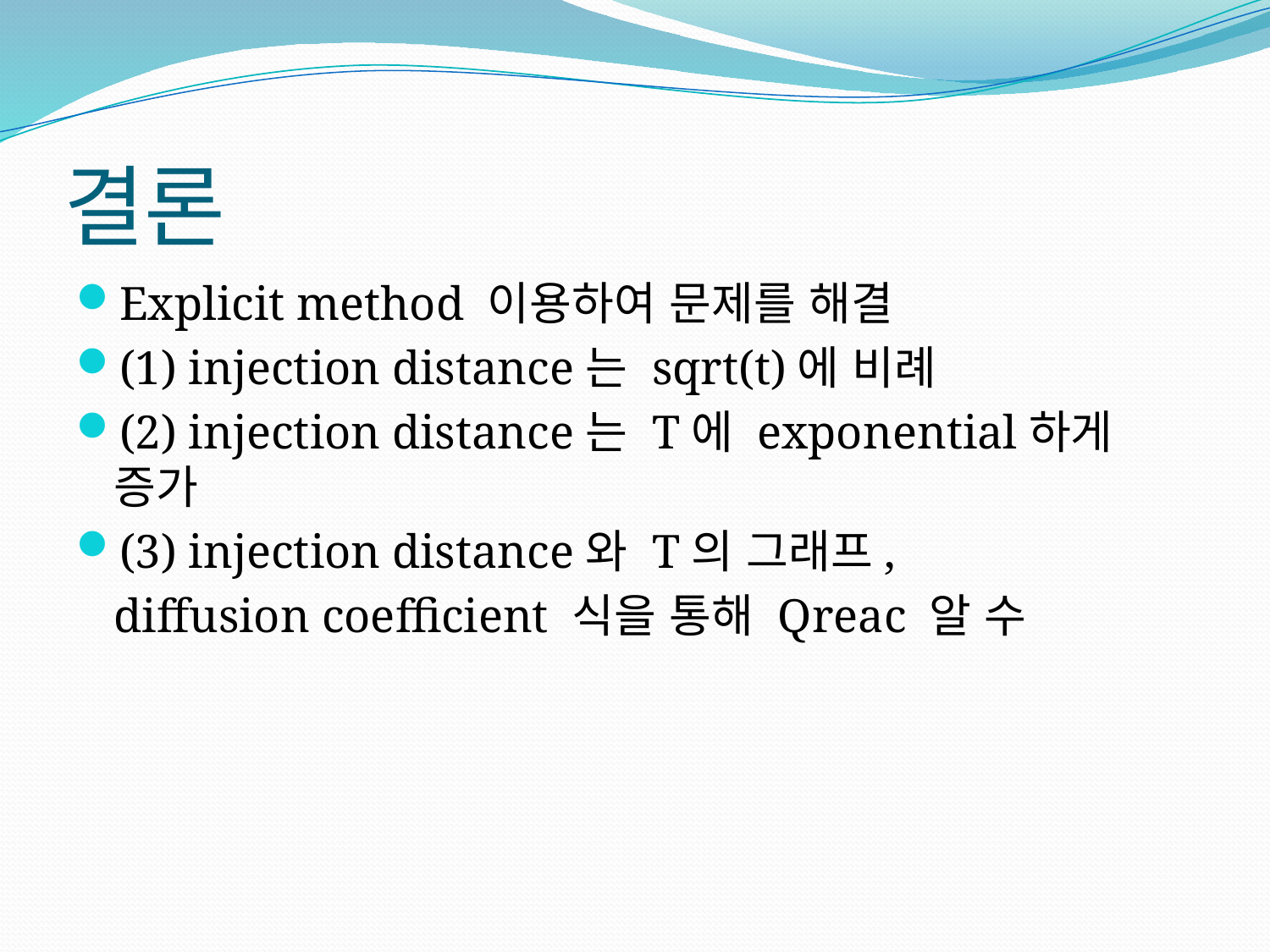

# 결론
Explicit method 이용하여 문제를 해결
(1) injection distance는 sqrt(t)에 비례
(2) injection distance는 T에 exponential하게 증가
(3) injection distance와 T의 그래프,
	diffusion coefficient 식을 통해 Qreac 알 수